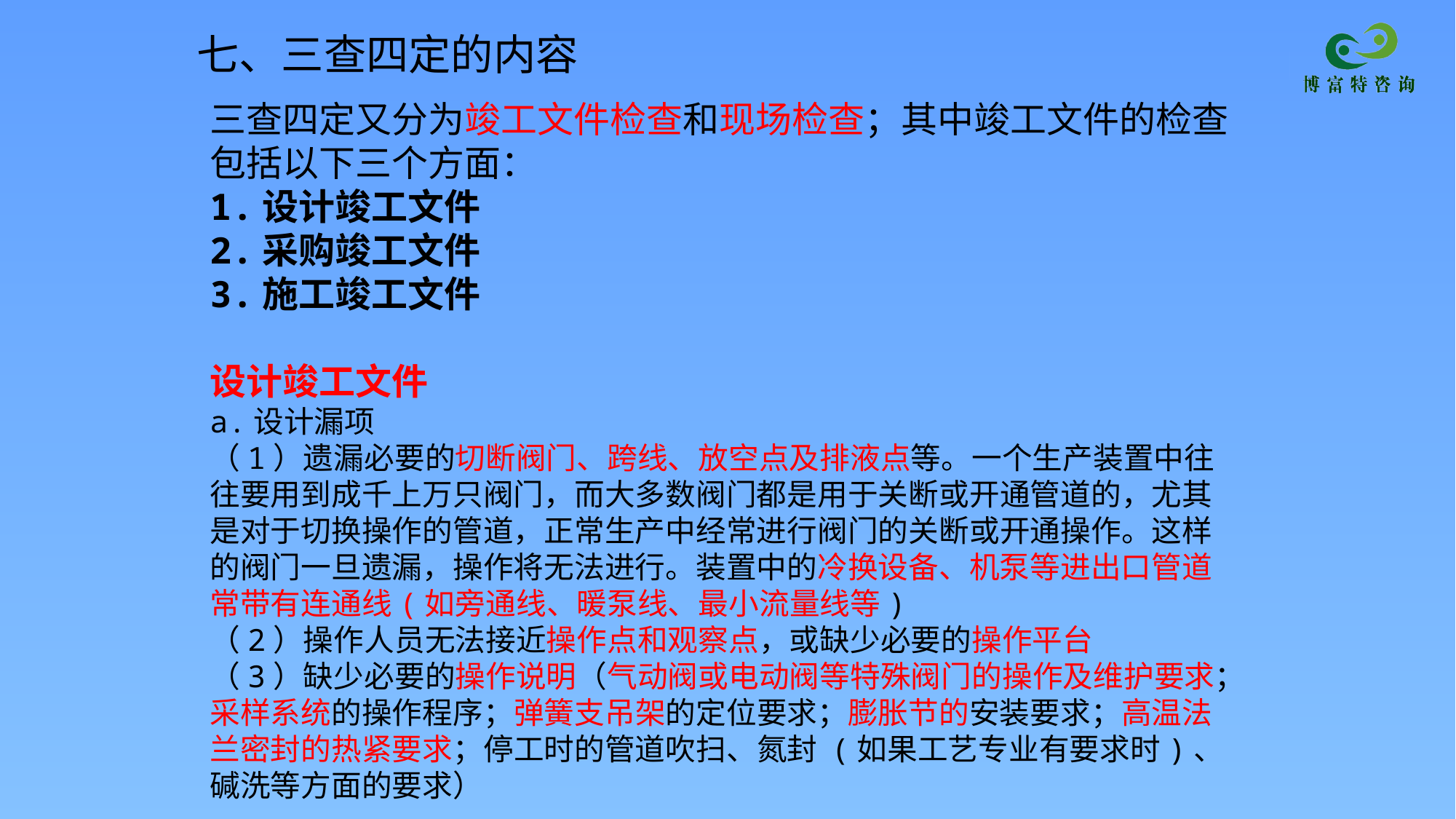

七、三查四定的内容
三查四定又分为竣工文件检查和现场检查；其中竣工文件的检查包括以下三个方面：
1.设计竣工文件
2.采购竣工文件
3.施工竣工文件

设计竣工文件
a.设计漏项
（1）遗漏必要的切断阀门、跨线、放空点及排液点等。一个生产装置中往往要用到成千上万只阀门，而大多数阀门都是用于关断或开通管道的，尤其是对于切换操作的管道，正常生产中经常进行阀门的关断或开通操作。这样的阀门一旦遗漏，操作将无法进行。装置中的冷换设备、机泵等进出口管道常带有连通线(如旁通线、暖泵线、最小流量线等)
（2）操作人员无法接近操作点和观察点，或缺少必要的操作平台
（3）缺少必要的操作说明（气动阀或电动阀等特殊阀门的操作及维护要求；采样系统的操作程序；弹簧支吊架的定位要求；膨胀节的安装要求；高温法兰密封的热紧要求；停工时的管道吹扫、氮封 (如果工艺专业有要求时)、碱洗等方面的要求）